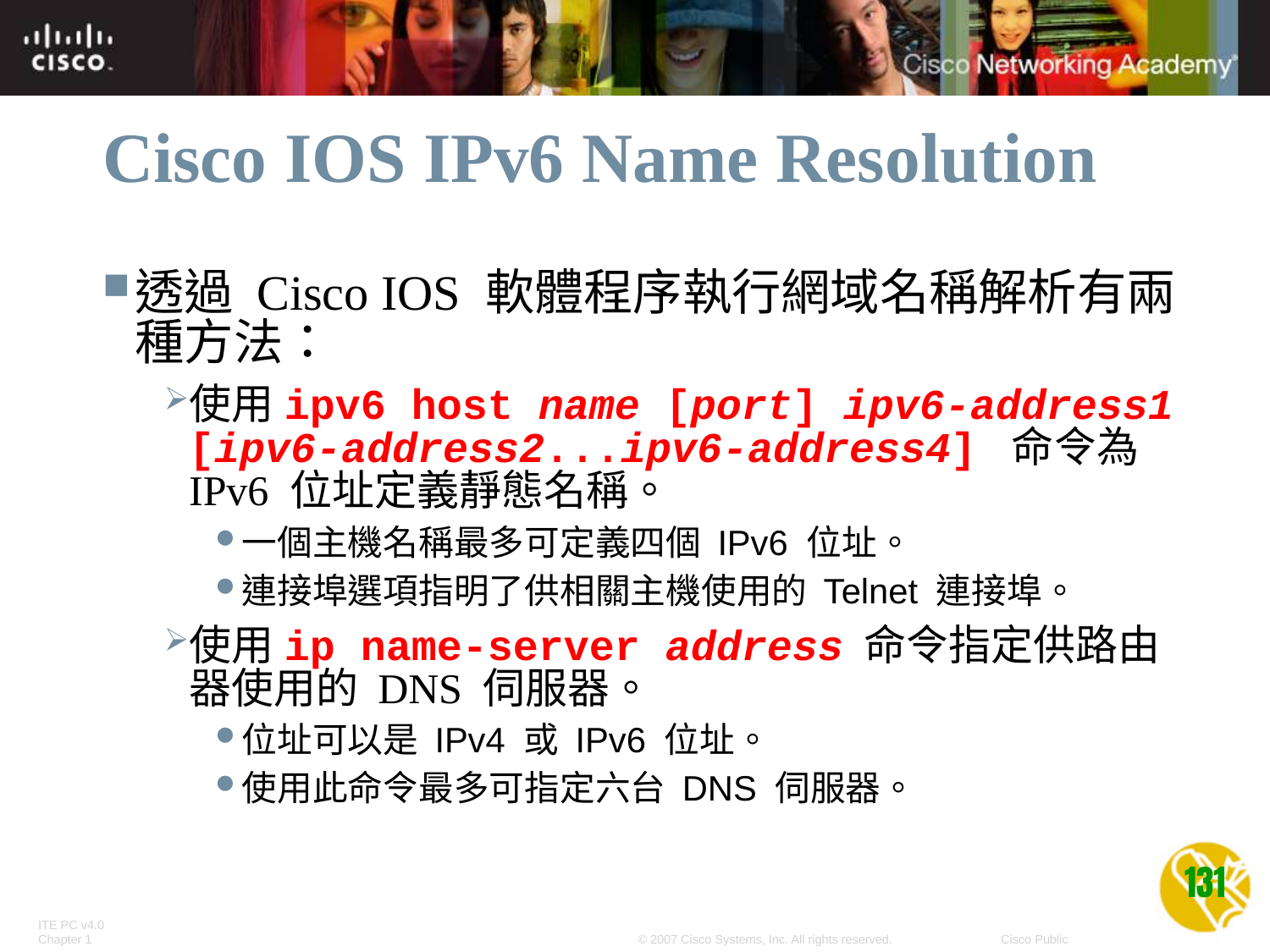

# Cisco IOS IPv6 Name Resolution
透過 Cisco IOS 軟體程序執行網域名稱解析有兩種方法：
使用ipv6 host name [port] ipv6-address1 [ipv6-address2...ipv6-address4] 命令為 IPv6 位址定義靜態名稱。
一個主機名稱最多可定義四個 IPv6 位址。
連接埠選項指明了供相關主機使用的 Telnet 連接埠。
使用ip name-server address 命令指定供路由器使用的 DNS 伺服器。
位址可以是 IPv4 或 IPv6 位址。
使用此命令最多可指定六台 DNS 伺服器。